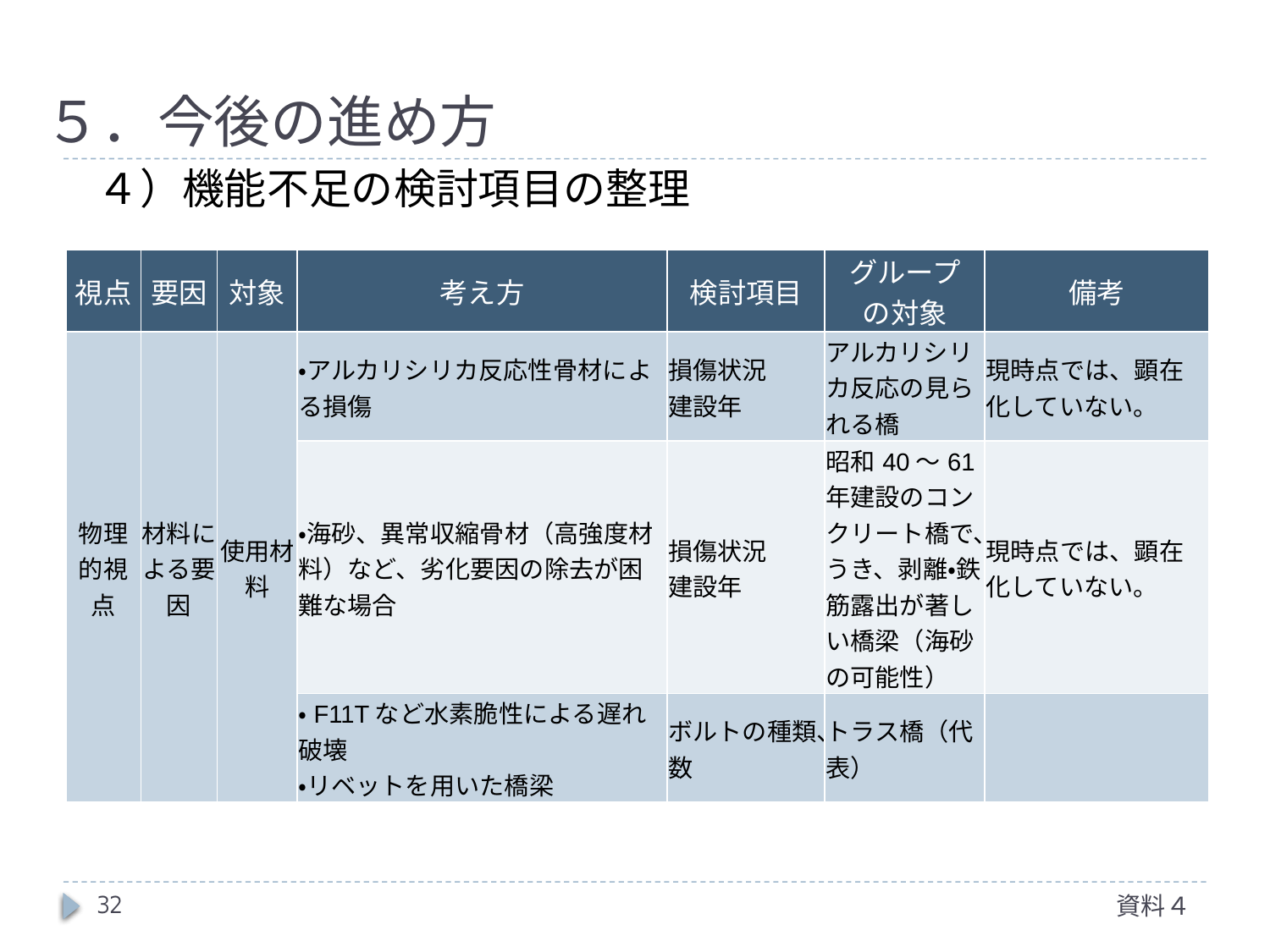

# ５．今後の進め方
４）機能不足の検討項目の整理
| 視点 | 要因 | 対象 | 考え方 | 検討項目 | グループ の対象 | 備考 |
| --- | --- | --- | --- | --- | --- | --- |
| 物理的視点 | 材料による要因 | 使用材料 | ・アルカリシリカ反応性骨材による損傷 | 損傷状況 建設年 | アルカリシリカ反応の見られる橋 | 現時点では、顕在化していない。 |
|  |  |  | ・海砂、異常収縮骨材（高強度材料）など、劣化要因の除去が困難な場合 | 損傷状況 建設年 | 昭和40～61年建設のコンクリート橋で、うき、剥離・鉄筋露出が著しい橋梁（海砂の可能性） | 現時点では、顕在化していない。 |
|  |  |  | ・F11Tなど水素脆性による遅れ破壊 ・リベットを用いた橋梁 | ボルトの種類、数 | トラス橋（代表） |  |
32
資料４